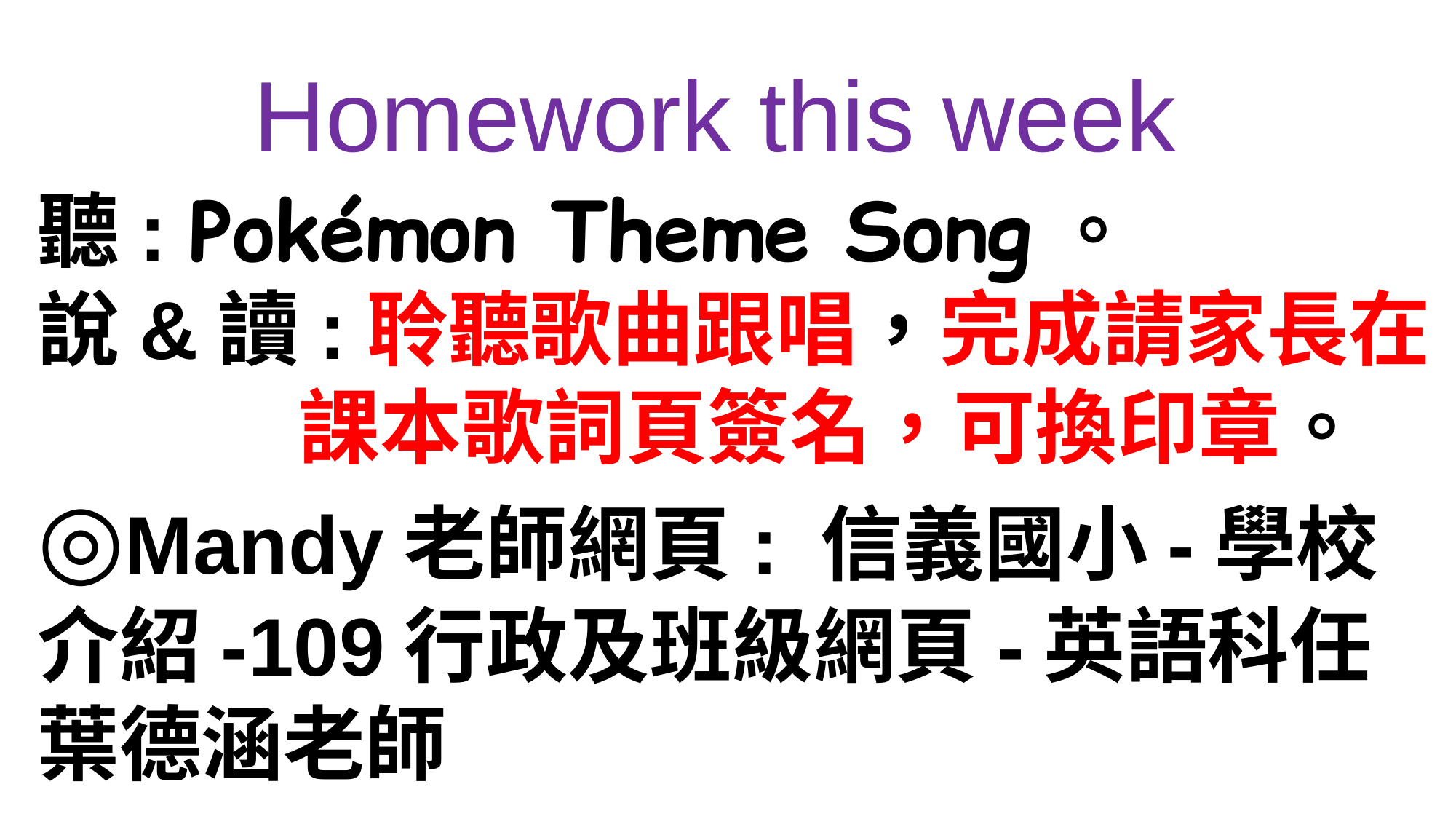

Homework this week
聽: Pokémon Theme Song。
說&讀:聆聽歌曲跟唱，完成請家長在
             課本歌詞頁簽名，可換印章。
◎Mandy老師網頁: 信義國小-學校介紹-109行政及班級網頁-英語科任葉德涵老師